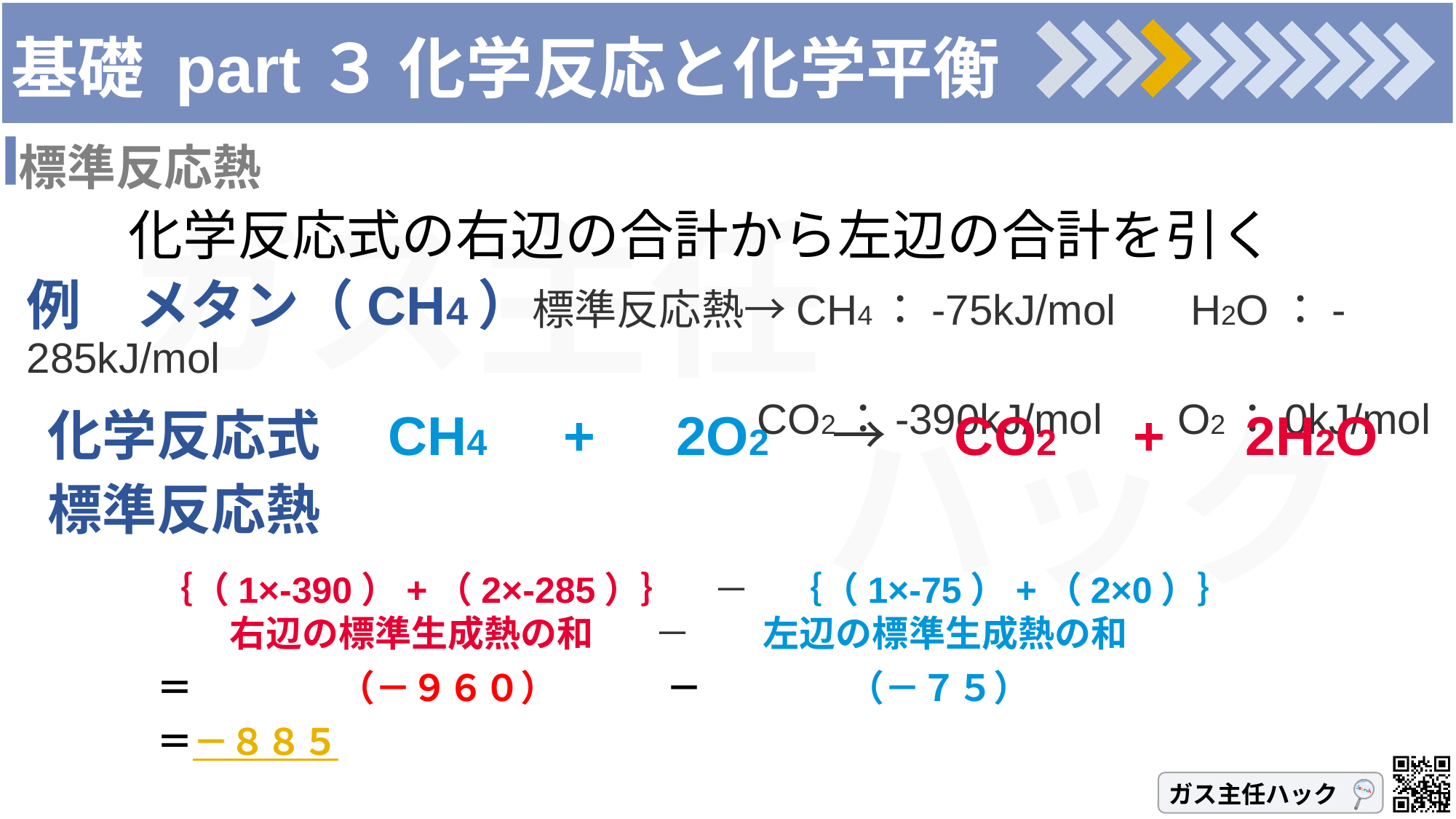

# 基礎 part３ 化学反応と化学平衡

標準反応熱

化学反応式の右辺の合計から左辺の合計を引く
例　メタン（CH4）標準反応熱→CH4：-75kJ/mol 　H2O：-285kJ/mol
　　　　　　　　　　　　　　　　　CO2：-390kJ/mol 　O2：0kJ/mol
化学反応式　CH4　+　2O2　→　CO2　+　2H2O
標準反応熱
　　｛（1×-390）+（2×-285）｝　－　｛（1×-75）+（2×0）｝
　　　　　右辺の標準生成熱の和　   －　　左辺の標準生成熱の和
　　　＝　　　　（－９６０）　　　－　　　　（－７５）
　　　＝－８８５